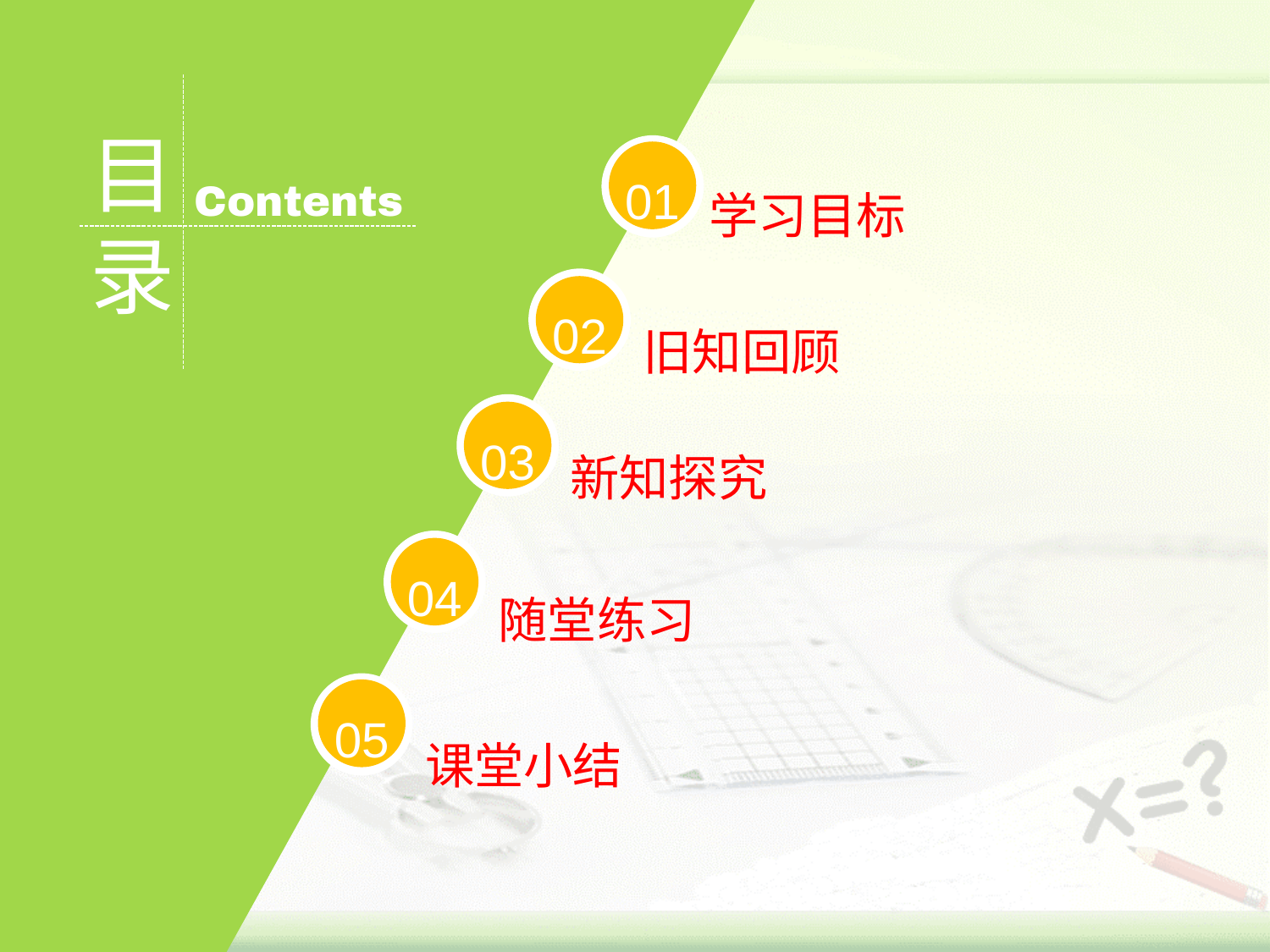

01
学习目标

02
旧知回顾

03
新知探究

04
随堂练习

05
课堂小结